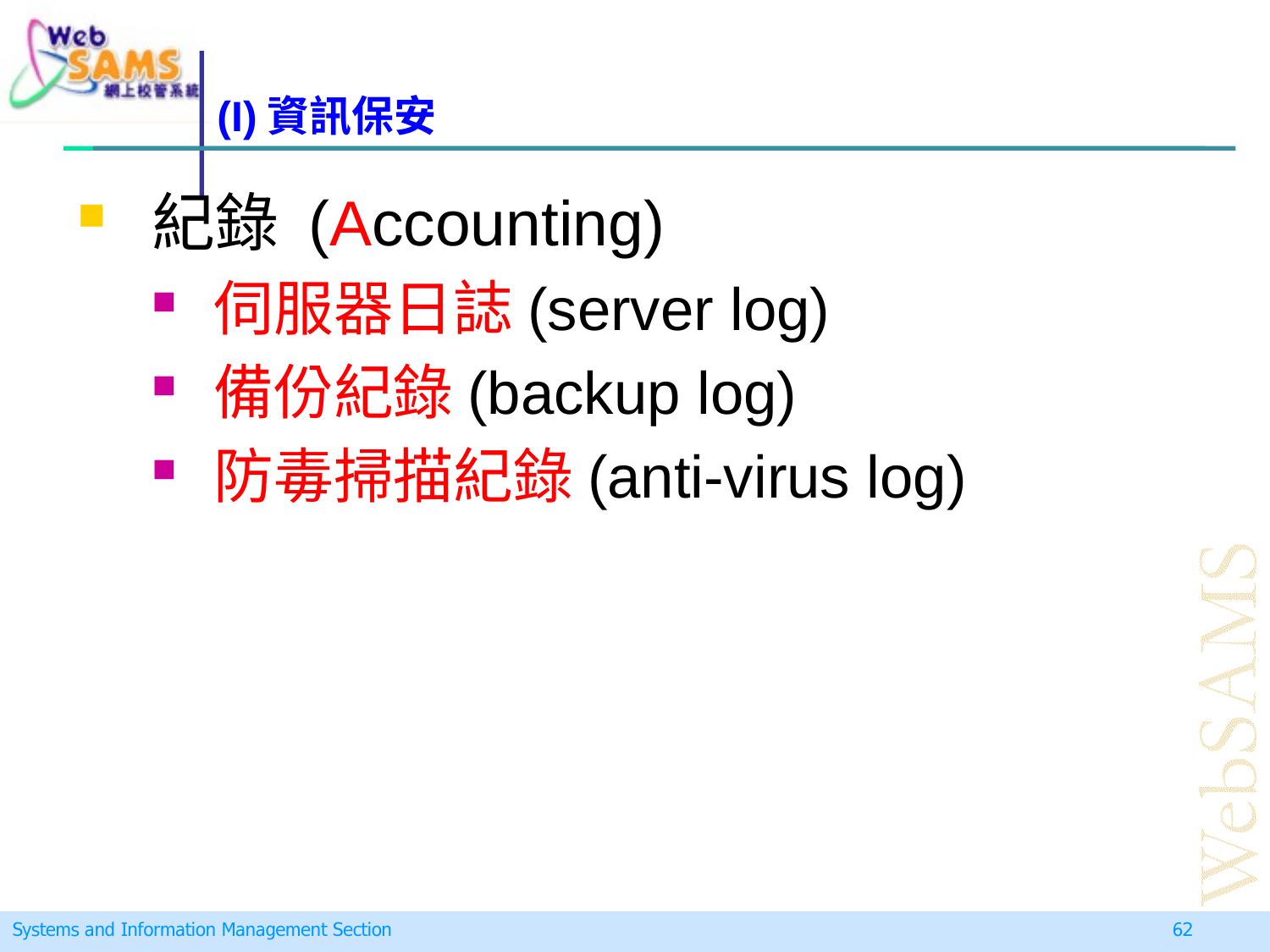

# (I)資訊保安
紀錄 (Accounting)
伺服器日誌(server log)
備份紀錄(backup log)
防毒掃描紀錄(anti-virus log)